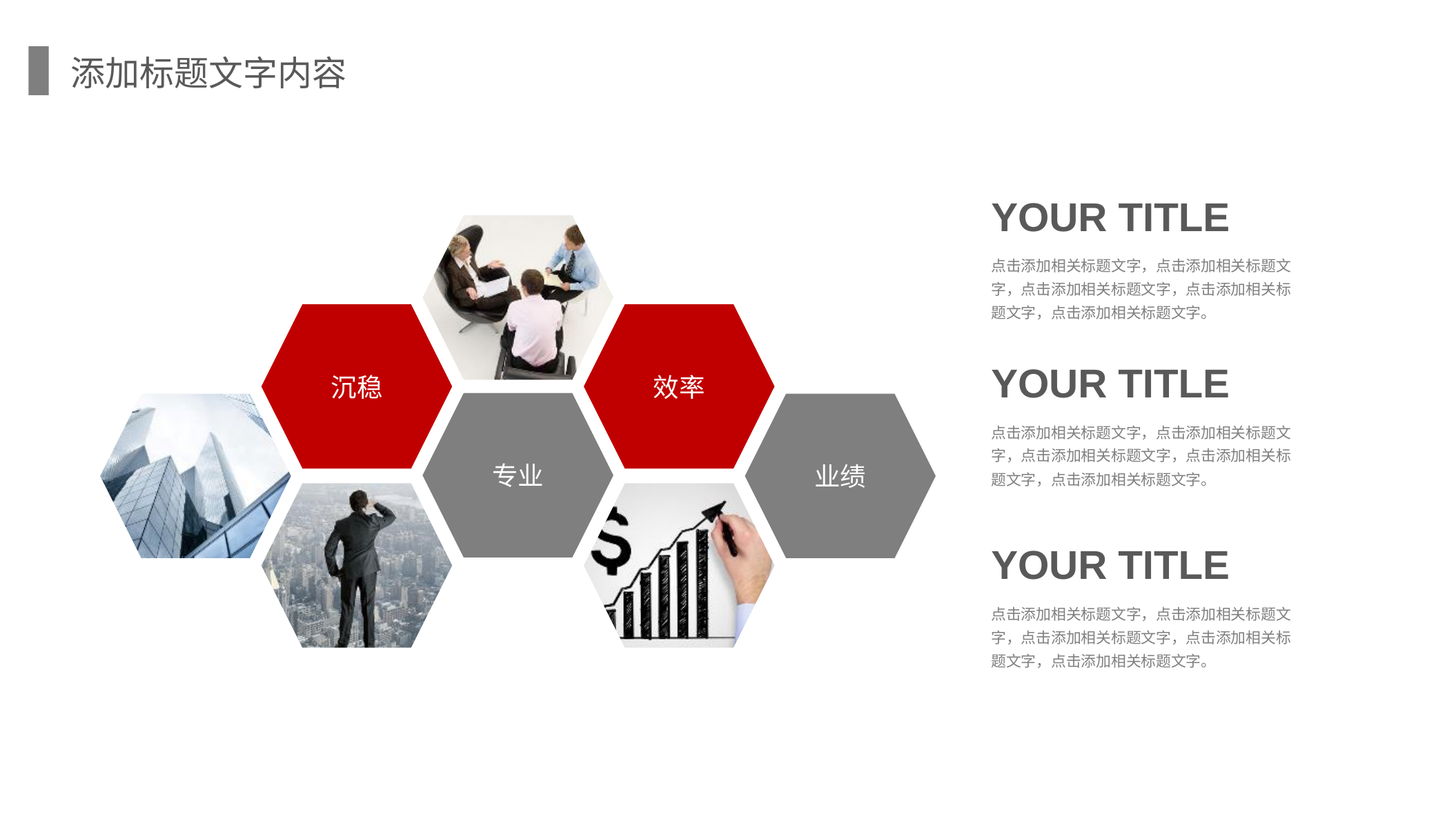

添加标题文字内容

YOUR TITLE

点击添加相关标题文字，点击添加相关标题文字，点击添加相关标题文字，点击添加相关标题文字，点击添加相关标题文字。
沉稳
效率
YOUR TITLE
专业

业绩
点击添加相关标题文字，点击添加相关标题文字，点击添加相关标题文字，点击添加相关标题文字，点击添加相关标题文字。

YOUR TITLE
点击添加相关标题文字，点击添加相关标题文字，点击添加相关标题文字，点击添加相关标题文字，点击添加相关标题文字。